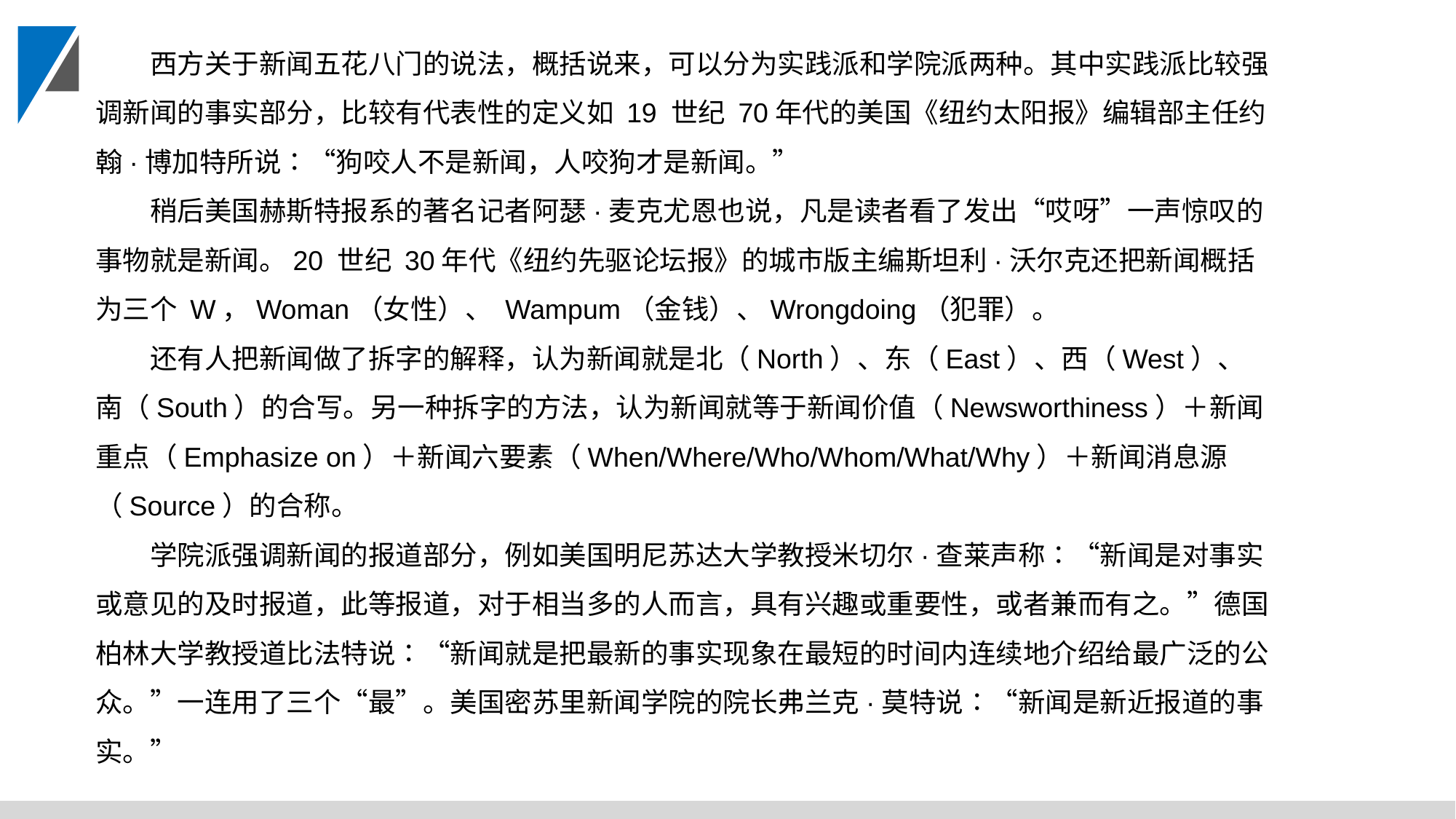

西方关于新闻五花八门的说法，概括说来，可以分为实践派和学院派两种。其中实践派比较强调新闻的事实部分，比较有代表性的定义如 19 世纪 70年代的美国《纽约太阳报》编辑部主任约翰·博加特所说∶“狗咬人不是新闻，人咬狗才是新闻。”
稍后美国赫斯特报系的著名记者阿瑟·麦克尤恩也说，凡是读者看了发出“哎呀”一声惊叹的事物就是新闻。20 世纪 30年代《纽约先驱论坛报》的城市版主编斯坦利·沃尔克还把新闻概括为三个 W，Woman（女性）、 Wampum（金钱）、Wrongdoing（犯罪）。
还有人把新闻做了拆字的解释，认为新闻就是北（North）、东（East）、西（West）、南（South）的合写。另一种拆字的方法，认为新闻就等于新闻价值（Newsworthiness）＋新闻重点（Emphasize on）＋新闻六要素（When/Where/Who/Whom/What/Why）＋新闻消息源（Source）的合称。
学院派强调新闻的报道部分，例如美国明尼苏达大学教授米切尔·查莱声称∶“新闻是对事实或意见的及时报道，此等报道，对于相当多的人而言，具有兴趣或重要性，或者兼而有之。”德国柏林大学教授道比法特说∶“新闻就是把最新的事实现象在最短的时间内连续地介绍给最广泛的公众。”一连用了三个“最”。美国密苏里新闻学院的院长弗兰克·莫特说∶“新闻是新近报道的事实。”